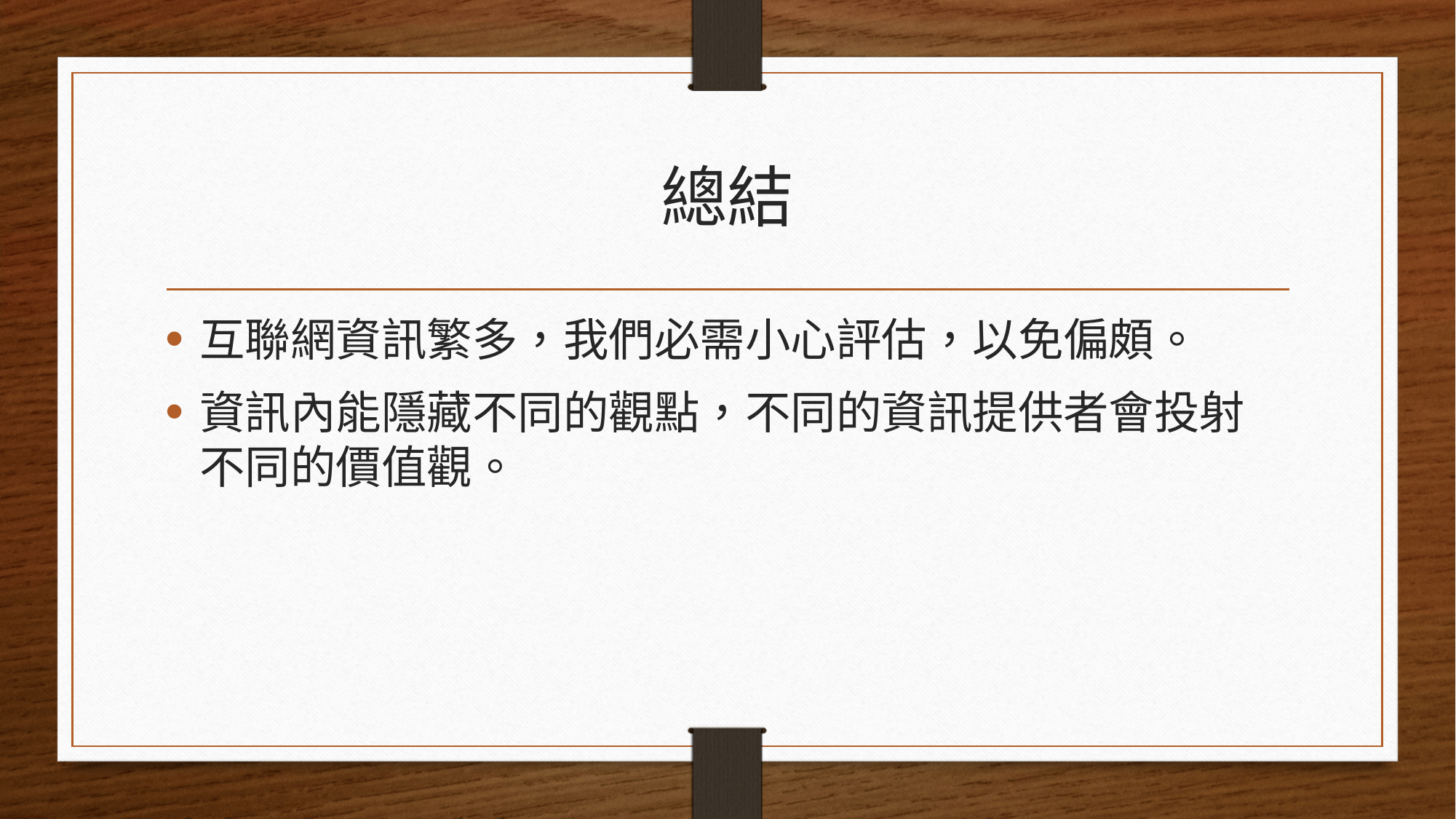

# 總結
互聯網資訊繁多，我們必需小心評估，以免偏頗。
資訊內能隱藏不同的觀點，不同的資訊提供者會投射不同的價值觀。